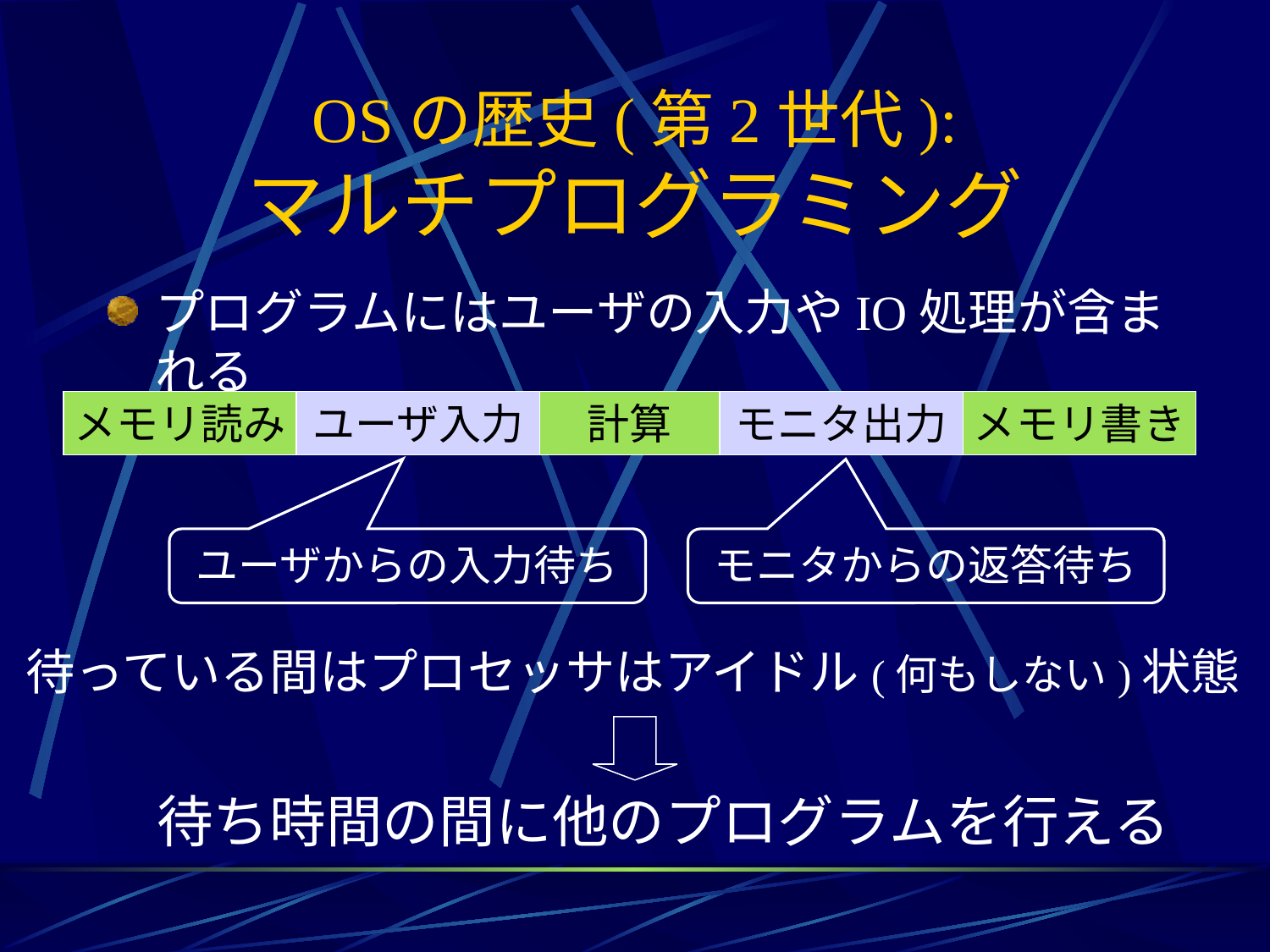

# OSの歴史(第2世代): マルチプログラミング
プログラムにはユーザの入力やIO処理が含まれる
ジョブ
メモリ読み
ユーザ入力
計算
モニタ出力
メモリ書き
ユーザからの入力待ち
モニタからの返答待ち
待っている間はプロセッサはアイドル(何もしない)状態

待ち時間の間に他のプログラムを行える